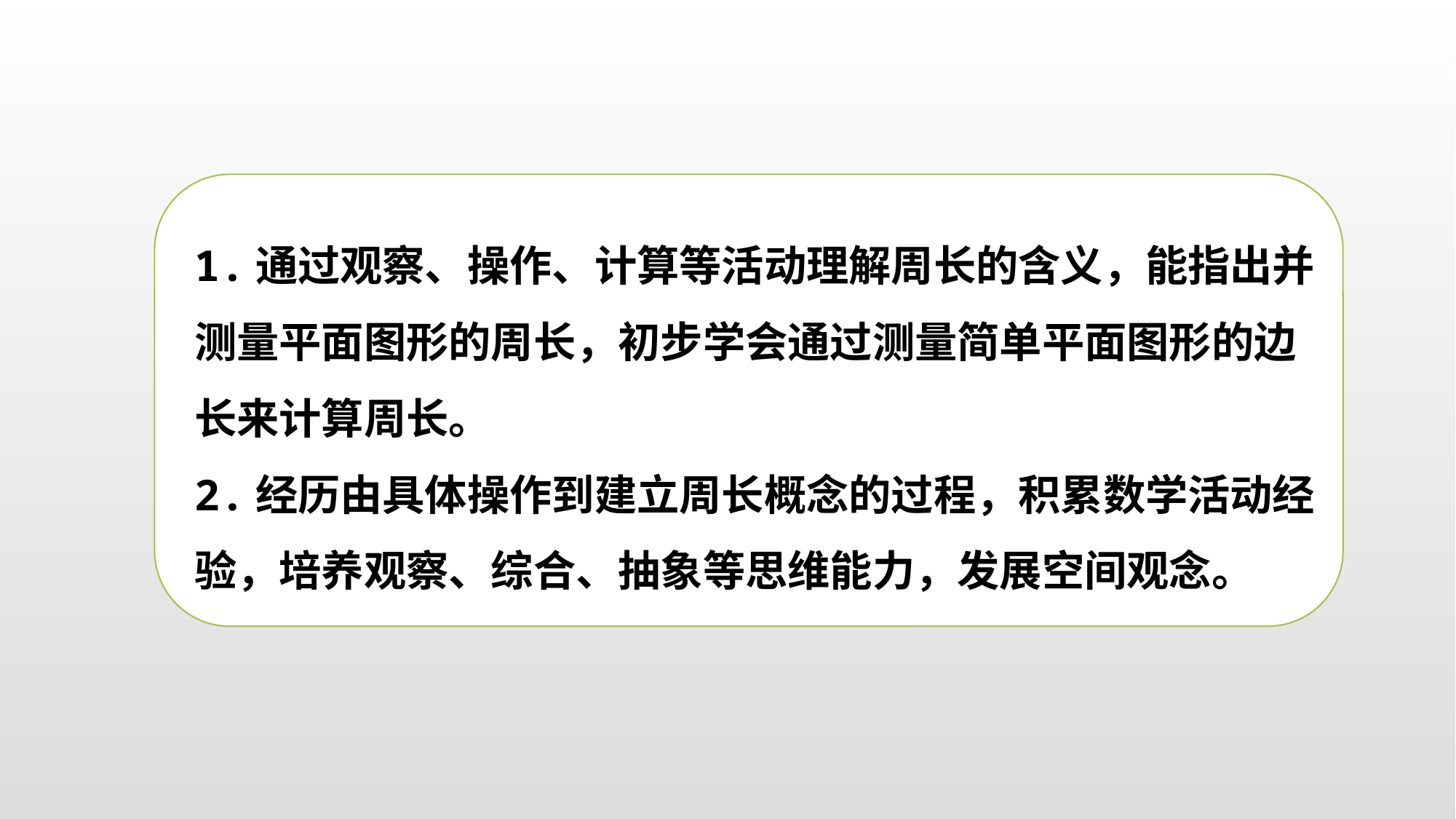

1.通过观察、操作、计算等活动理解周长的含义，能指出并测量平面图形的周长，初步学会通过测量简单平面图形的边长来计算周长。
2.经历由具体操作到建立周长概念的过程，积累数学活动经验，培养观察、综合、抽象等思维能力，发展空间观念。